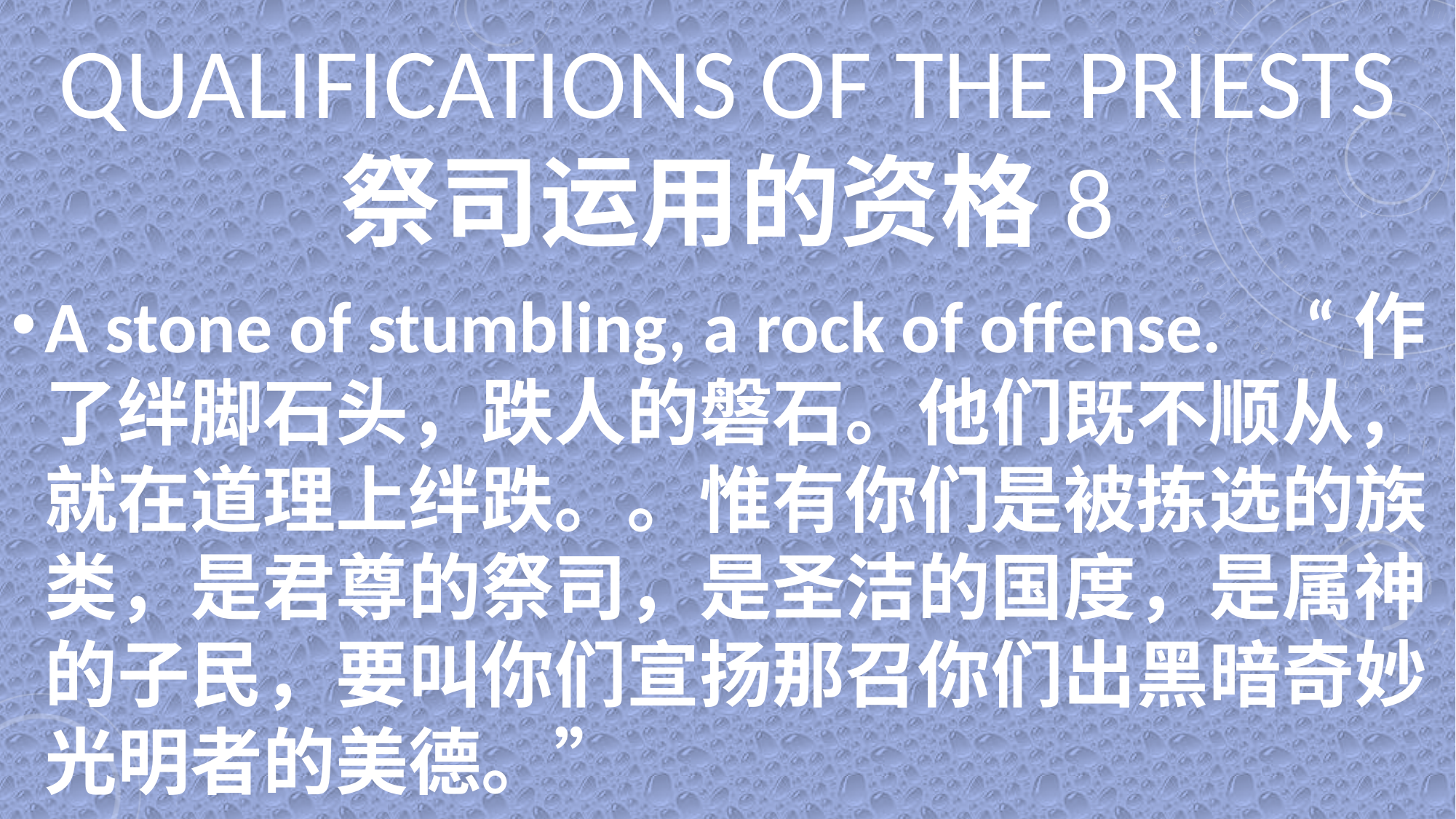

# QUALIFICATIONS OF THE PRIESTS 祭司运用的资格8
A stone of stumbling, a rock of offense.     “作了绊脚石头，跌人的磐石。他们既不顺从，就在道理上绊跌。。惟有你们是被拣选的族类，是君尊的祭司，是圣洁的国度，是属神的子民，要叫你们宣扬那召你们出黑暗奇妙光明者的美德。”